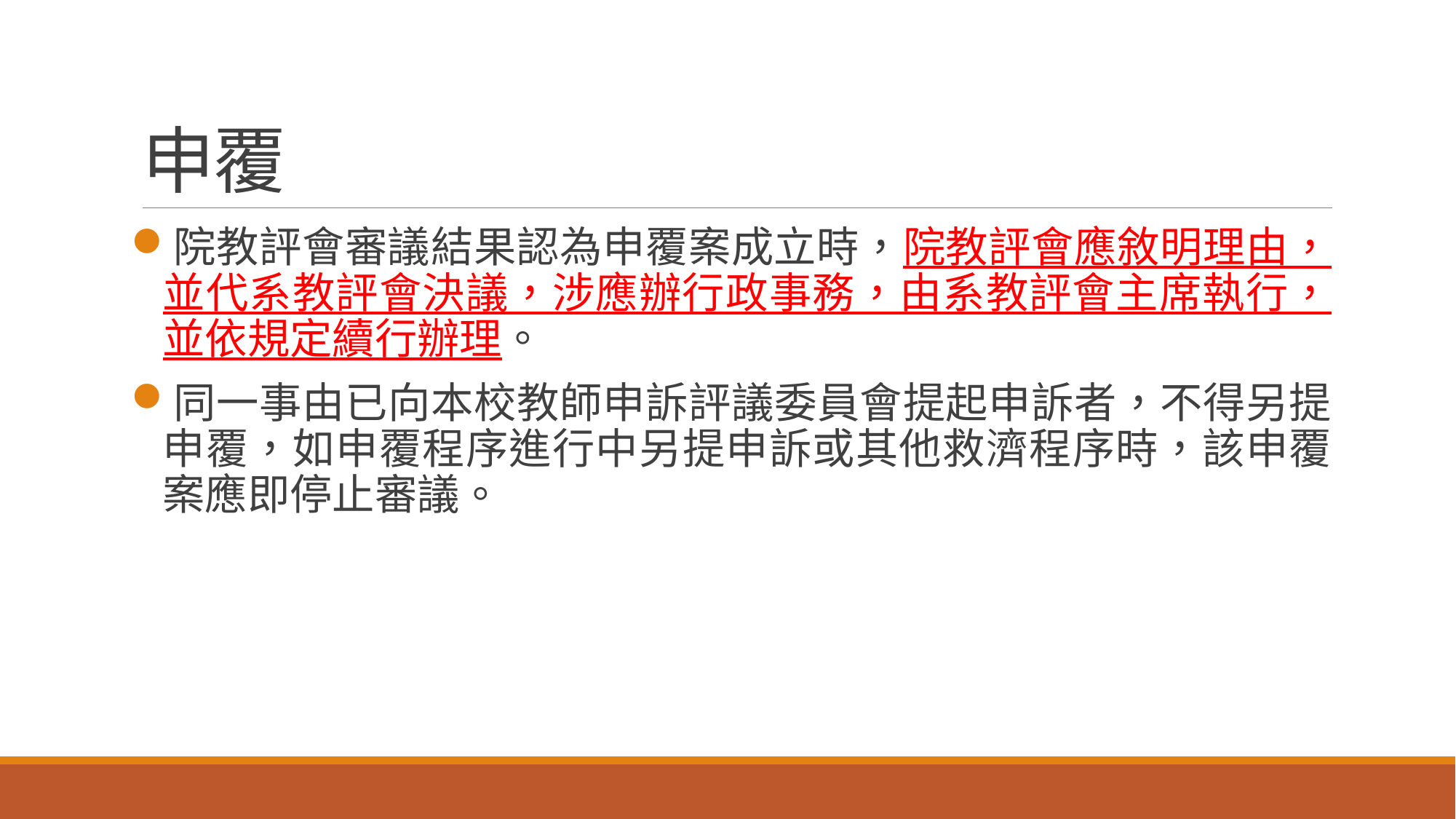

# 申覆
院教評會審議結果認為申覆案成立時，院教評會應敘明理由，並代系教評會決議，涉應辦行政事務，由系教評會主席執行，並依規定續行辦理。
同一事由已向本校教師申訴評議委員會提起申訴者，不得另提申覆，如申覆程序進行中另提申訴或其他救濟程序時，該申覆案應即停止審議。